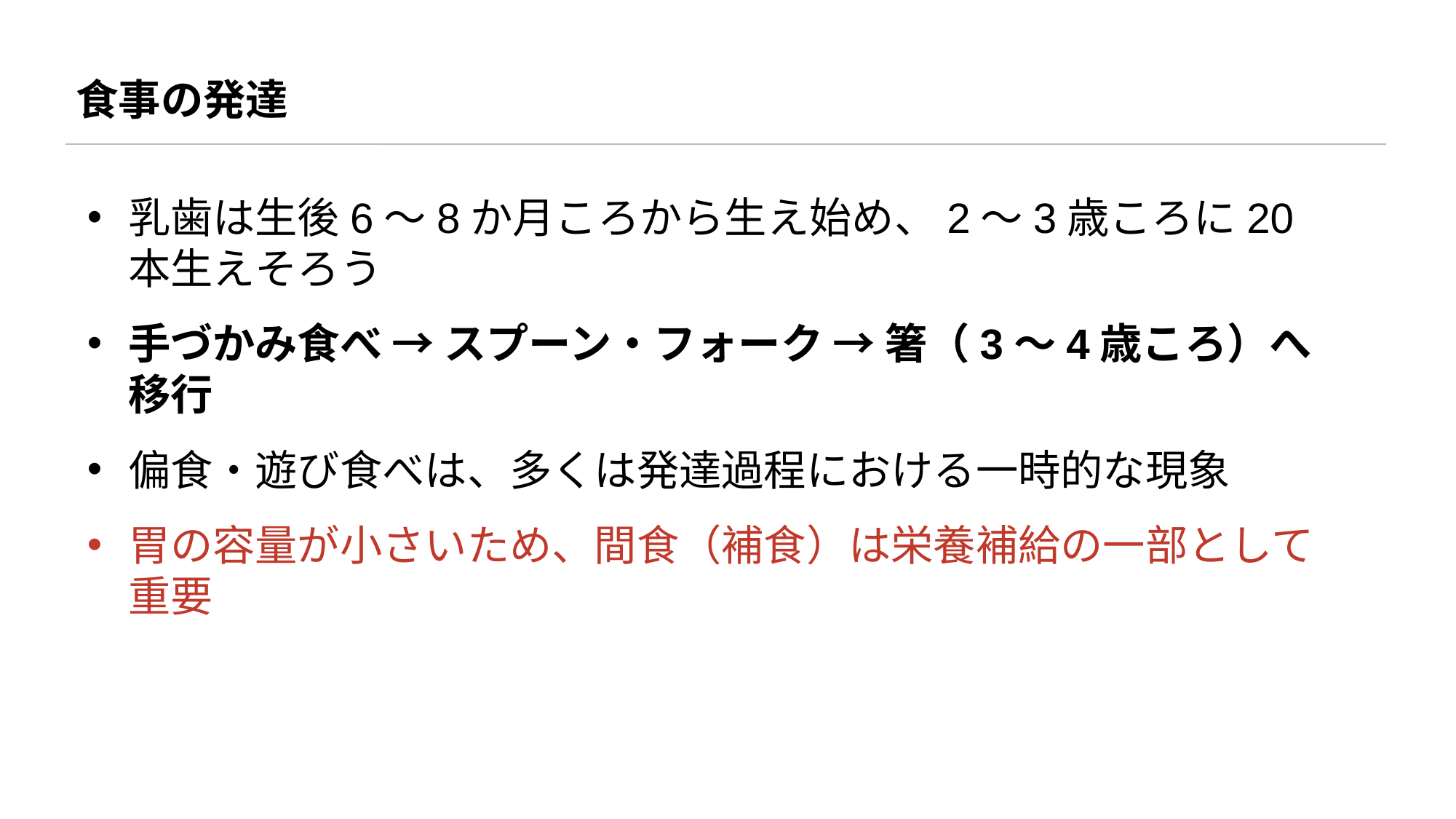

食事の発達

乳歯は生後6〜8か月ころから生え始め、2〜3歳ころに20本生えそろう
手づかみ食べ → スプーン・フォーク → 箸（3〜4歳ころ）へ移行
偏食・遊び食べは、多くは発達過程における一時的な現象
胃の容量が小さいため、間食（補食）は栄養補給の一部として重要